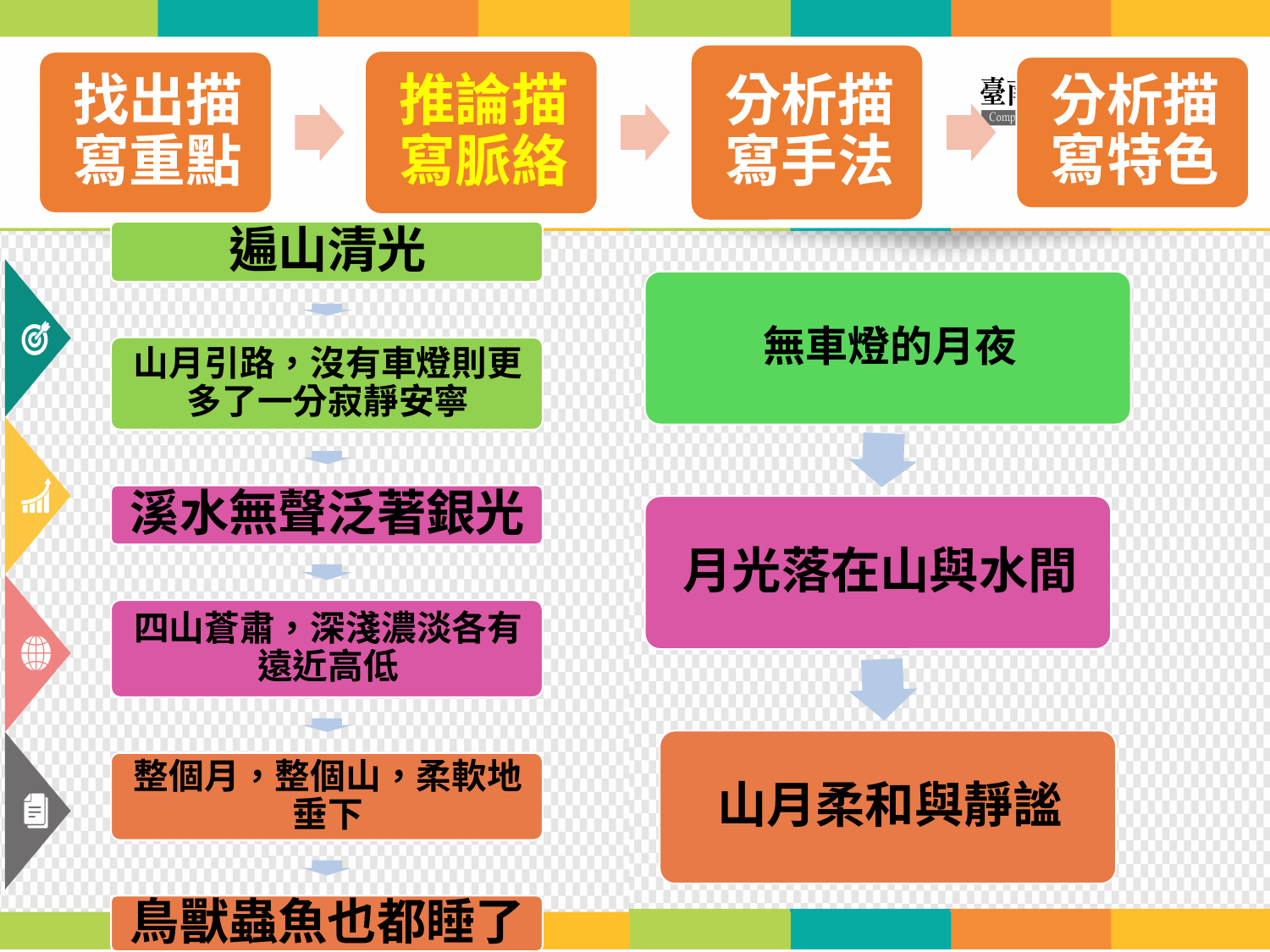

找出描寫重點

推論描寫脈絡

分析描寫手法

分析描寫特色
遍山清光

山月引路，沒有車燈則更多了一分寂靜安寧

溪水無聲泛著銀光

四山蒼肅，深淺濃淡各有遠近高低

整個月，整個山，柔軟地垂下

鳥獸蟲魚也都睡了
無車燈的月夜

月光落在山與水間

山月柔和與靜謐